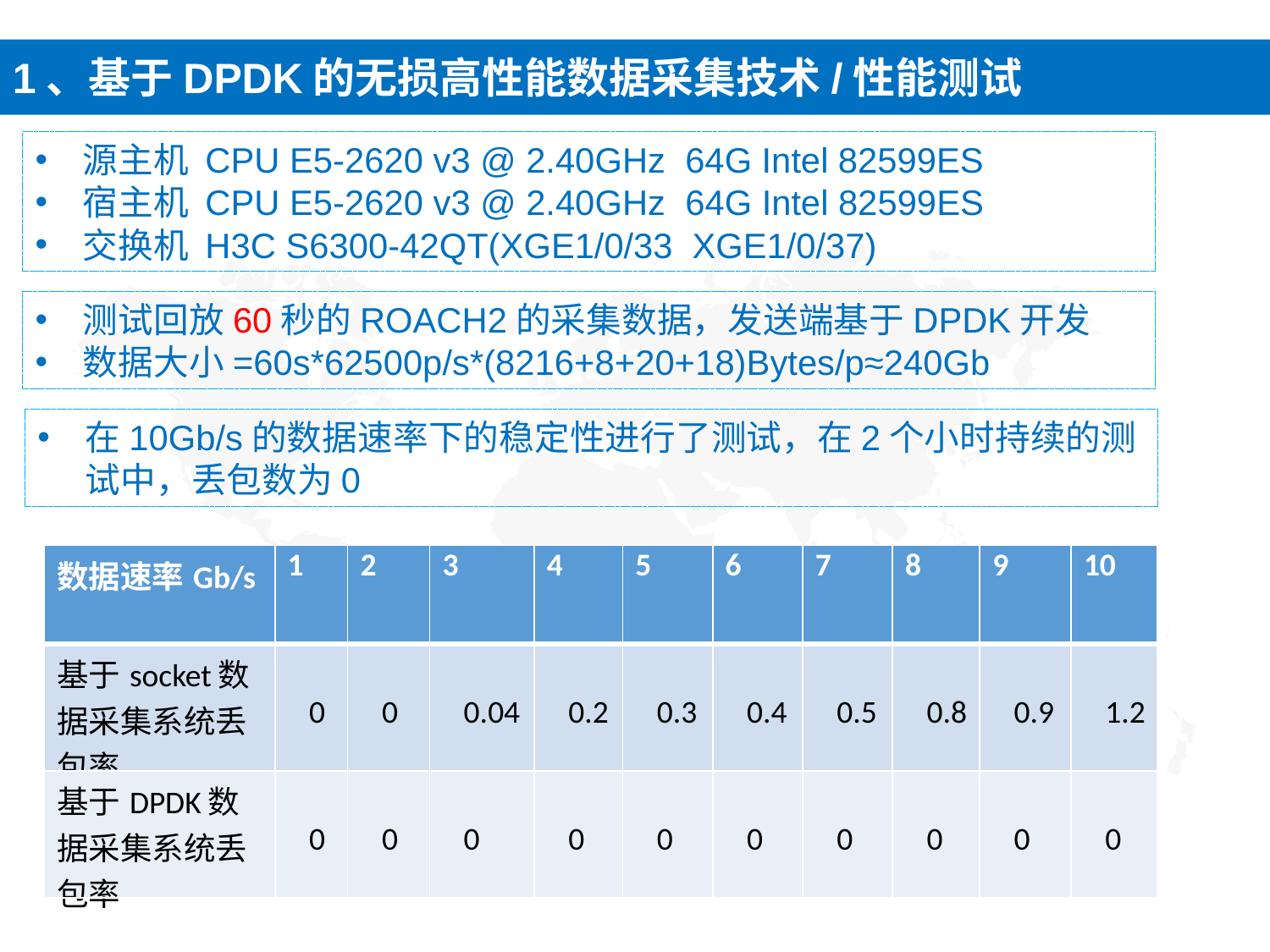

1、基于DPDK的无损高性能数据采集技术/性能测试

源主机 CPU E5-2620 v3 @ 2.40GHz  64G Intel 82599ES
宿主机 CPU E5-2620 v3 @ 2.40GHz  64G Intel 82599ES
交换机 H3C S6300-42QT(XGE1/0/33  XGE1/0/37)
测试回放60秒的ROACH2的采集数据，发送端基于DPDK开发
数据大小=60s*62500p/s*(8216+8+20+18)Bytes/p≈240Gb
在10Gb/s的数据速率下的稳定性进行了测试，在2个小时持续的测试中，丢包数为0
| 数据速率Gb/s | 1 | 2 | 3 | 4 | 5 | 6 | 7 | 8 | 9 | 10 |
| --- | --- | --- | --- | --- | --- | --- | --- | --- | --- | --- |
| 基于socket数据采集系统丢包率 | 0 | 0 | 0.04 | 0.2 | 0.3 | 0.4 | 0.5 | 0.8 | 0.9 | 1.2 |
| 基于DPDK数据采集系统丢包率 | 0 | 0 | 0 | 0 | 0 | 0 | 0 | 0 | 0 | 0 |